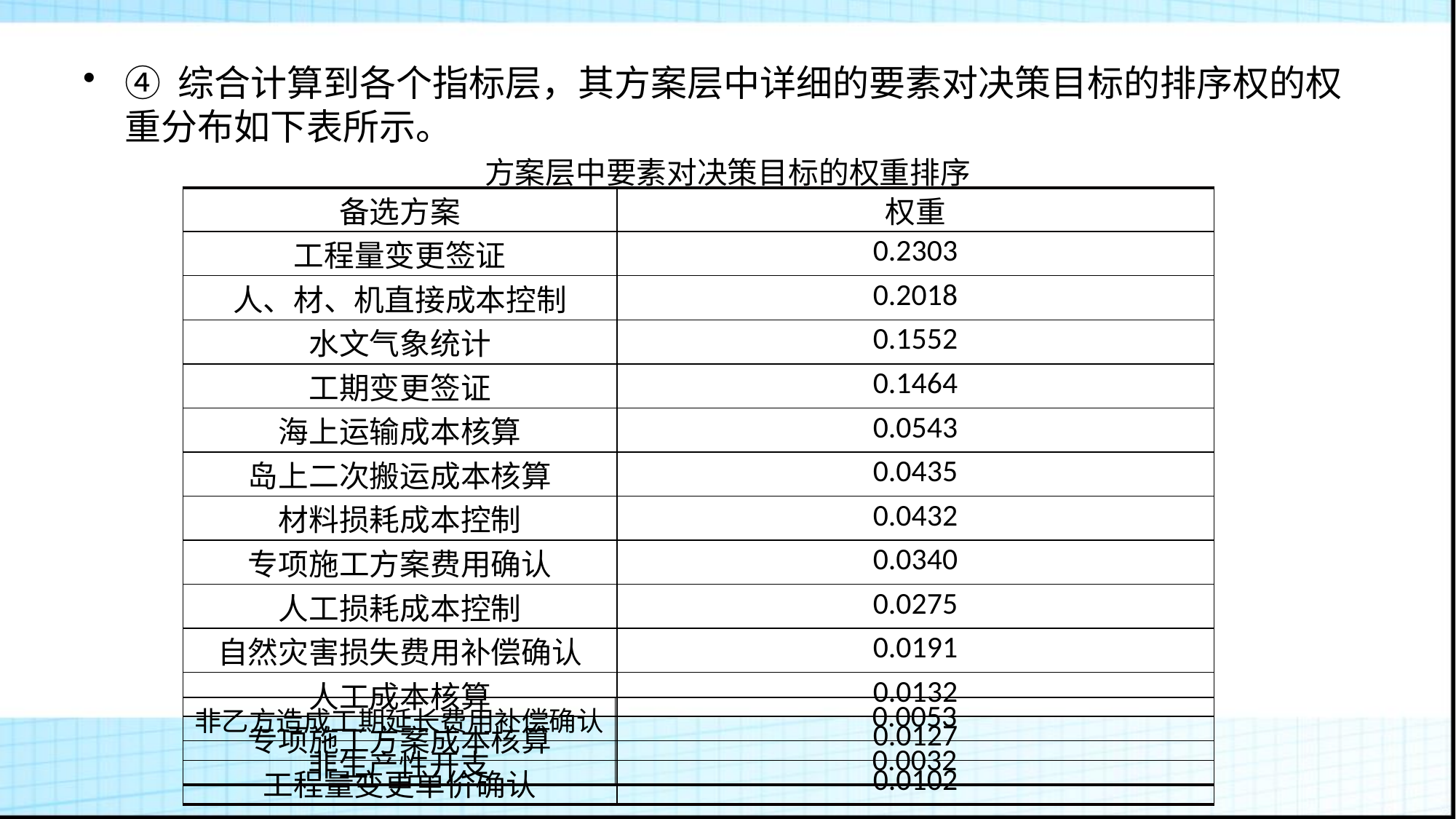

④ 综合计算到各个指标层，其方案层中详细的要素对决策目标的排序权的权重分布如下表所示。
方案层中要素对决策目标的权重排序

| 备选方案 | 权重 |
| --- | --- |
| 工程量变更签证 | 0.2303 |
| 人、材、机直接成本控制 | 0.2018 |
| 水文气象统计 | 0.1552 |
| 工期变更签证 | 0.1464 |
| 海上运输成本核算 | 0.0543 |
| 岛上二次搬运成本核算 | 0.0435 |
| 材料损耗成本控制 | 0.0432 |
| 专项施工方案费用确认 | 0.0340 |
| 人工损耗成本控制 | 0.0275 |
| 自然灾害损失费用补偿确认 | 0.0191 |
| 人工成本核算 | 0.0132 |
| 专项施工方案成本核算 | 0.0127 |
| 工程量变更单价确认 | 0.0102 |
| 非乙方造成工期延长费用补偿确认 | 0.0053 |
| --- | --- |
| 非生产性开支 | 0.0032 |